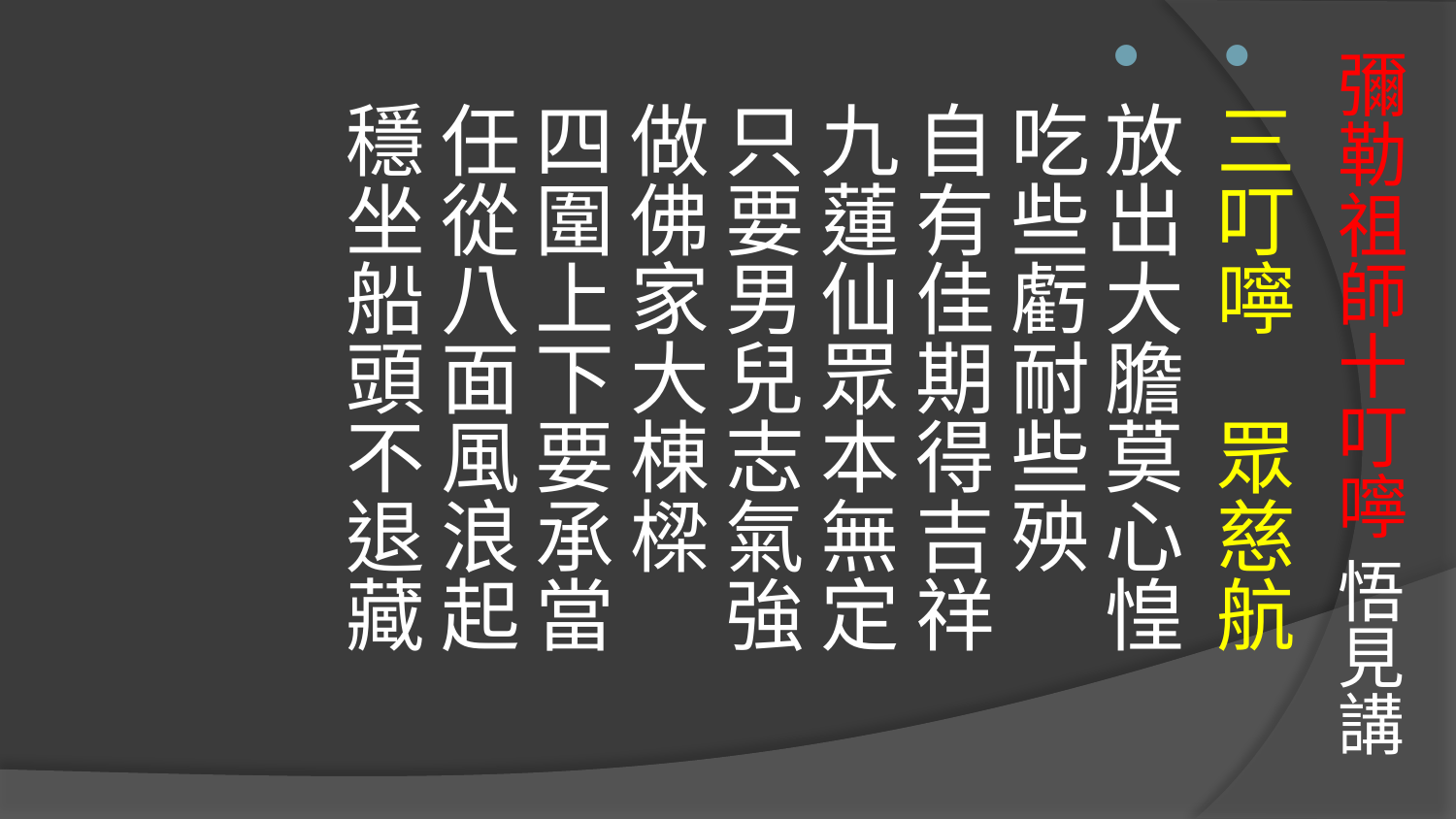

# 彌勒祖師十叮嚀 悟見講
三叮嚀　眾慈航
放出大膽莫心惶　
吃些虧耐些殃 
自有佳期得吉祥 
九蓮仙眾本無定　
只要男兒志氣強 
做佛家大棟樑　
四圍上下要承當 
任從八面風浪起　
穩坐船頭不退藏